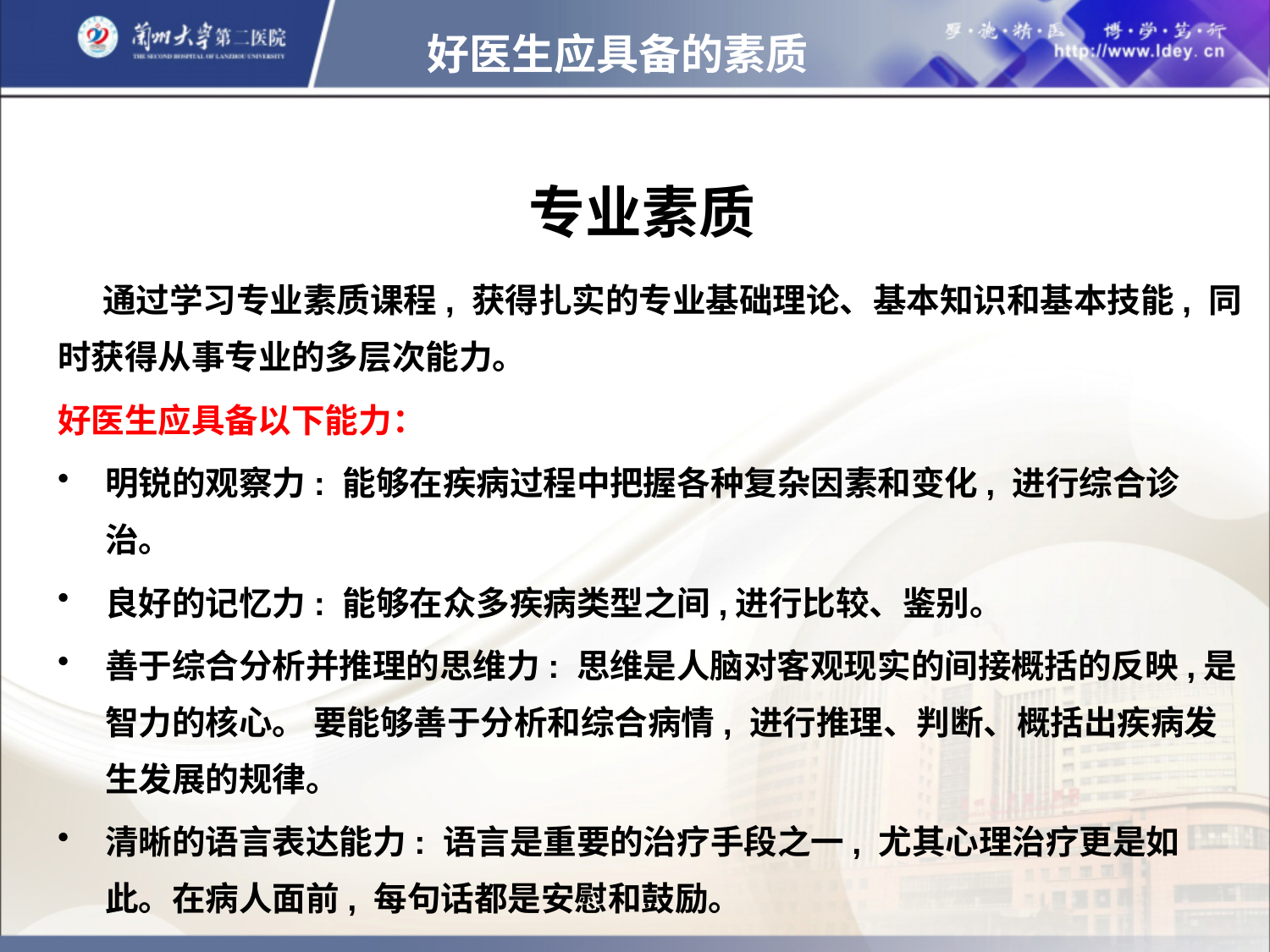

好医生应具备的素质

     通过学习专业素质课程, 获得扎实的专业基础理论、基本知识和基本技能, 同时获得从事专业的多层次能力。
好医生应具备以下能力：
明锐的观察力: 能够在疾病过程中把握各种复杂因素和变化, 进行综合诊治。
良好的记忆力: 能够在众多疾病类型之间,进行比较、鉴别。
善于综合分析并推理的思维力: 思维是人脑对客观现实的间接概括的反映,是智力的核心。 要能够善于分析和综合病情, 进行推理、判断、概括出疾病发生发展的规律。
清晰的语言表达能力: 语言是重要的治疗手段之一, 尤其心理治疗更是如此。在病人面前, 每句话都是安慰和鼓励。
专业素质